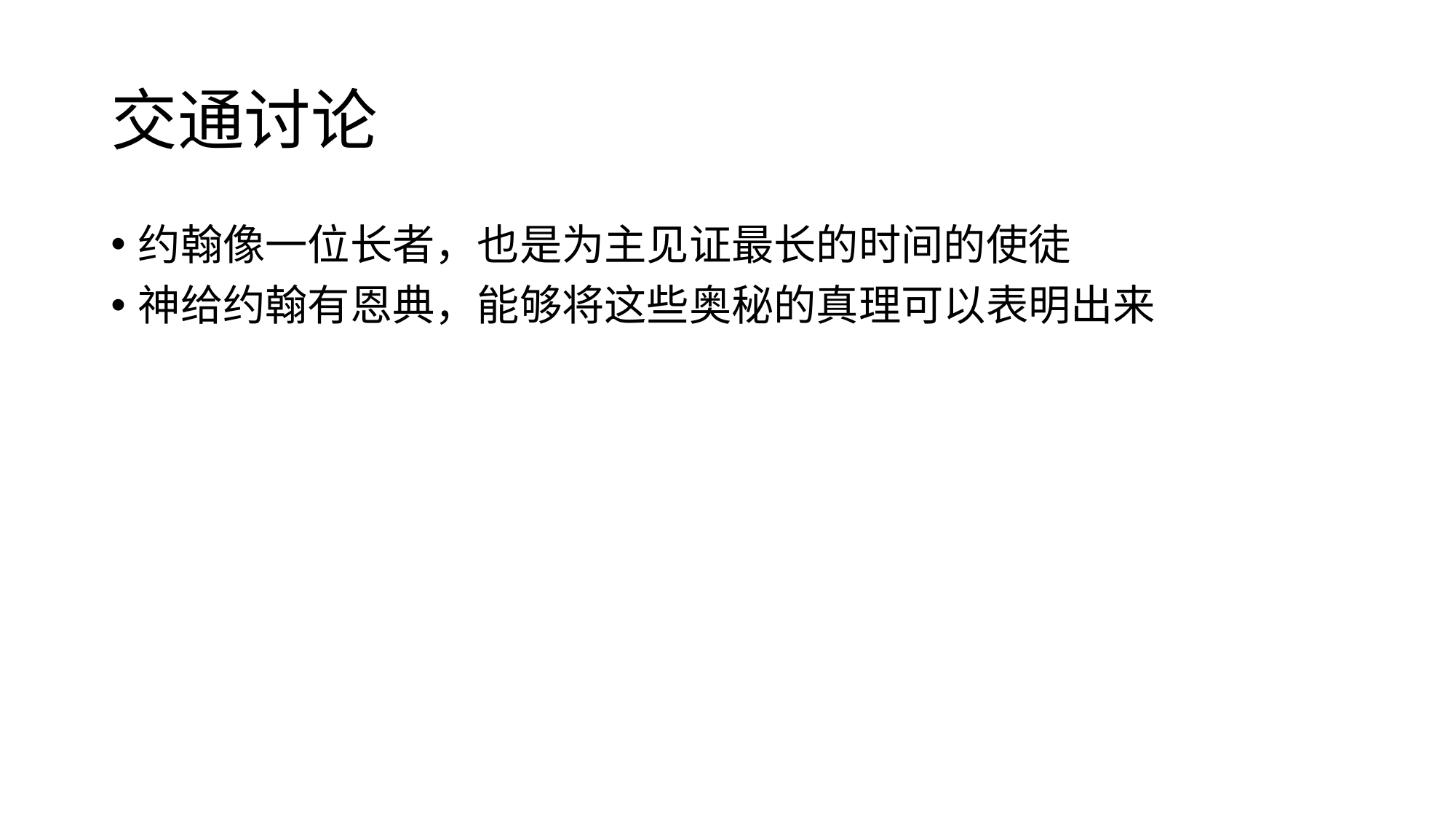

# 交通讨论
约翰像一位长者，也是为主见证最长的时间的使徒
神给约翰有恩典，能够将这些奥秘的真理可以表明出来